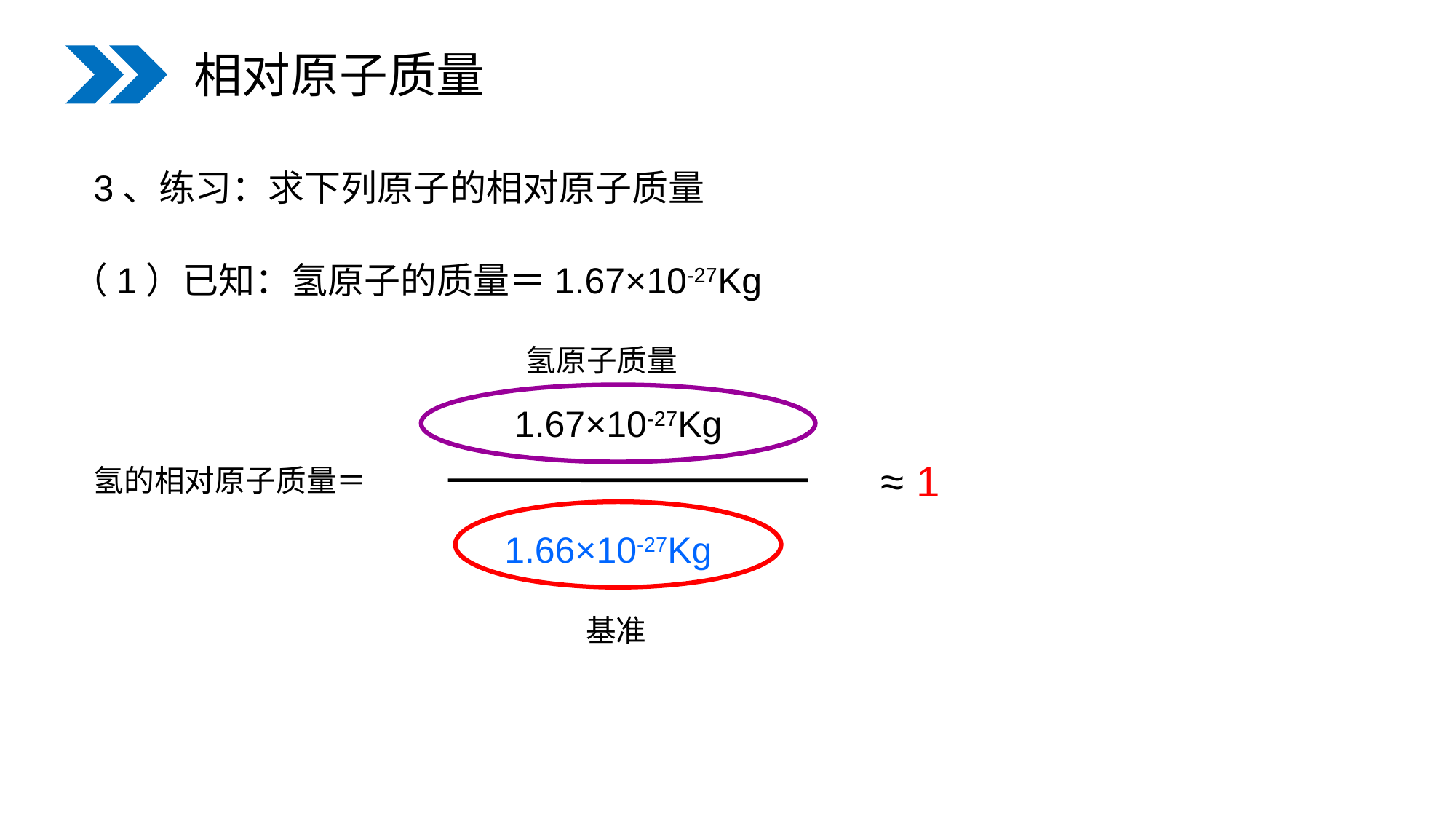

相对原子质量
3、练习：求下列原子的相对原子质量
（1）已知：氢原子的质量＝1.67×10-27Kg
氢原子质量

  1.67×10-27Kg

 1.66×10-27Kg
≈ 1
氢的相对原子质量＝

基准